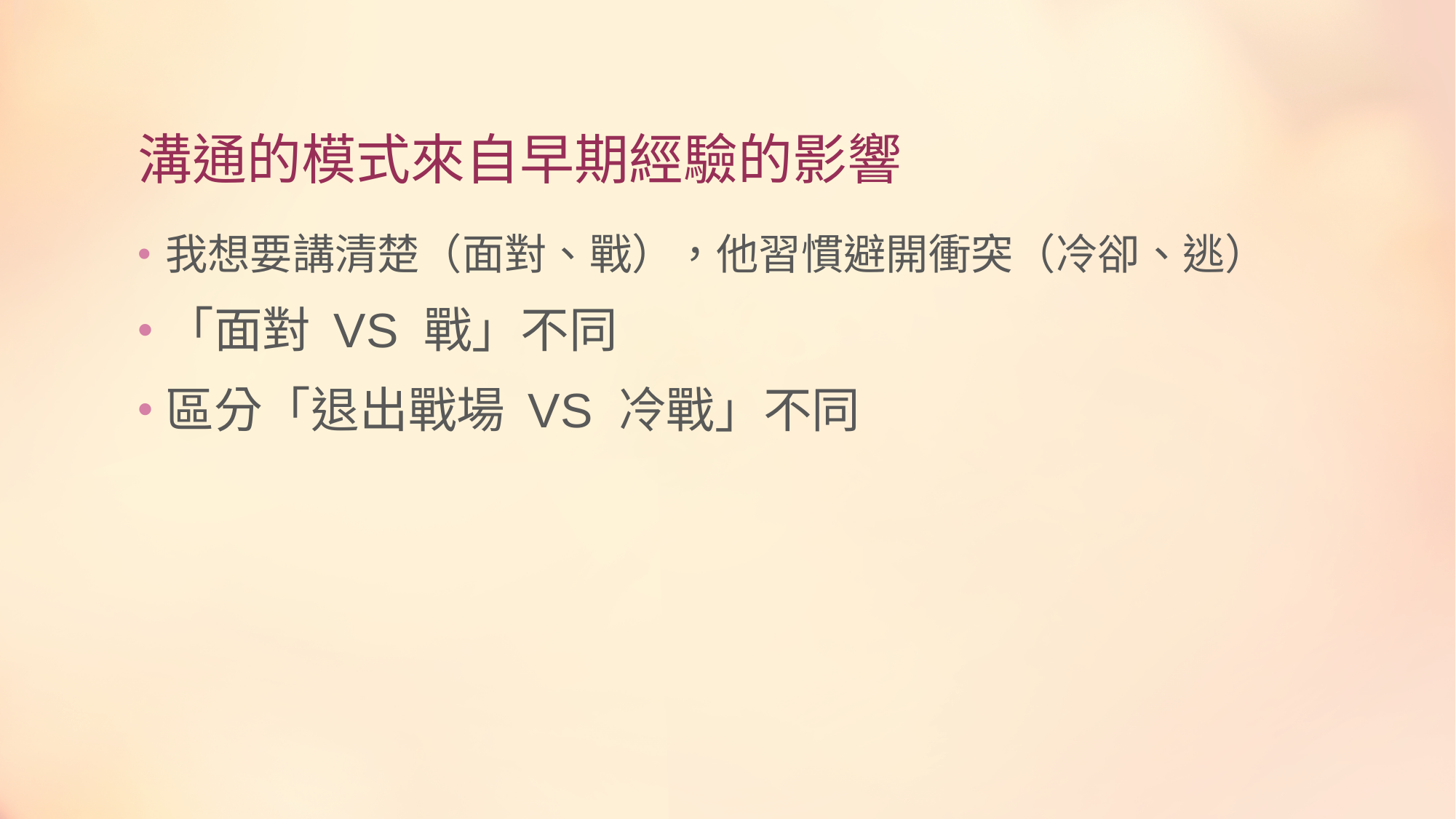

# 溝通的模式來自早期經驗的影響
我想要講清楚（面對、戰），他習慣避開衝突（冷卻、逃）
「面對 VS 戰」不同
區分「退出戰場 VS 冷戰」不同